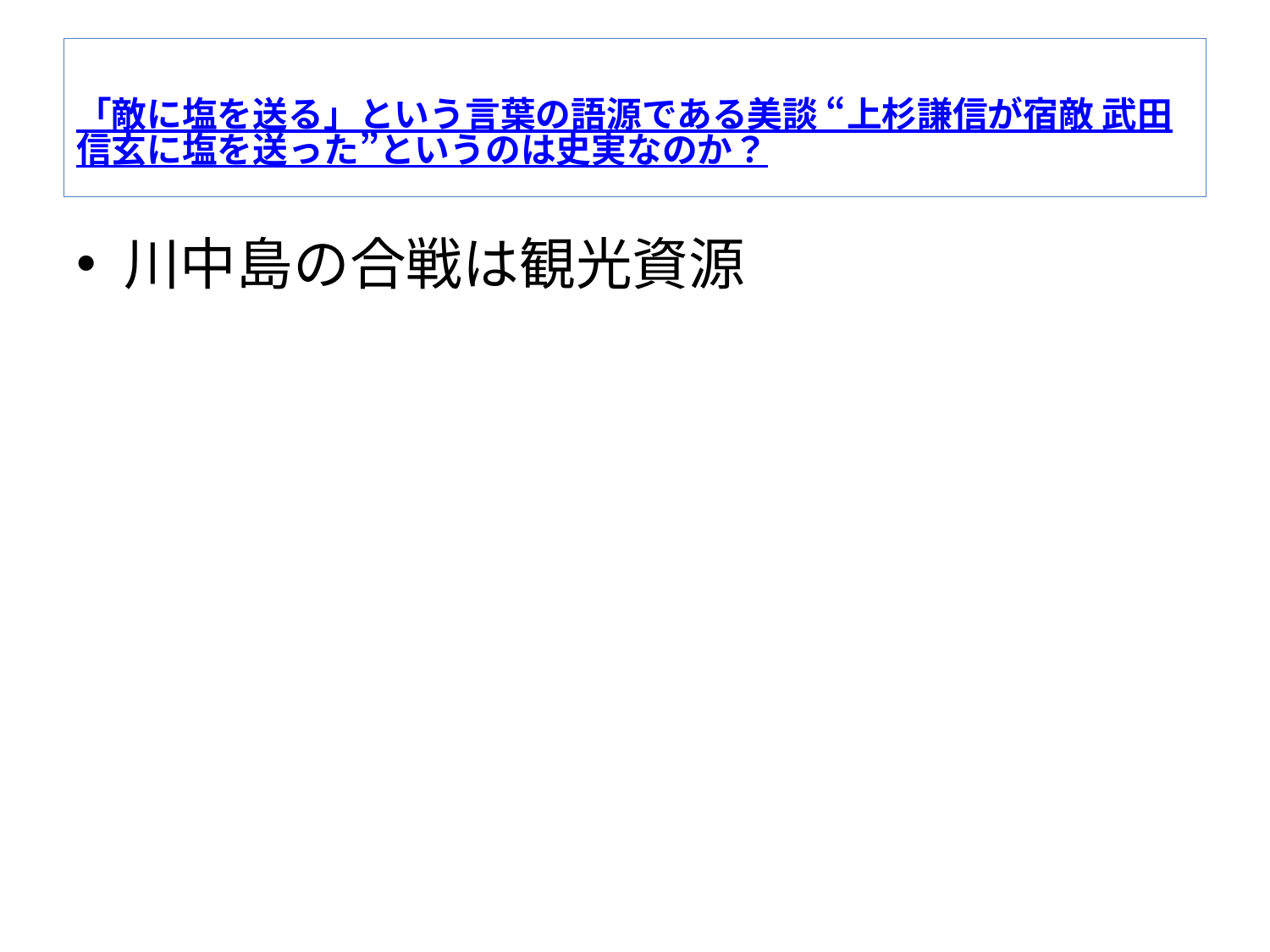

# 「敵に塩を送る」という言葉の語源である美談 “上杉謙信が宿敵 武田信玄に塩を送った”というのは史実なのか？
川中島の合戦は観光資源